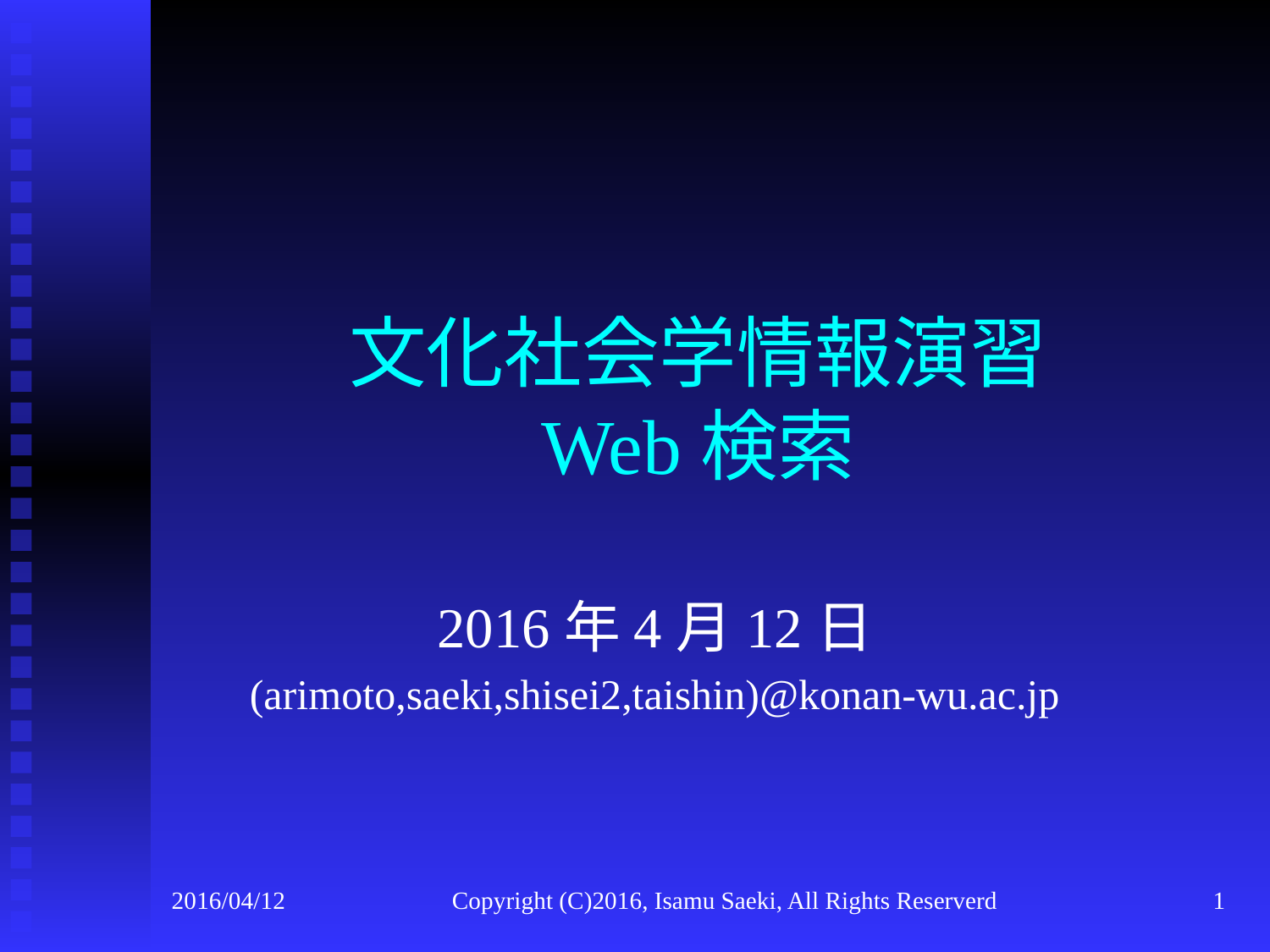

# 文化社会学情報演習 Web検索

2016年4月12日
(arimoto,saeki,shisei2,taishin)@konan-wu.ac.jp
2016/04/12
Copyright (C)2016, Isamu Saeki, All Rights Reserverd
1